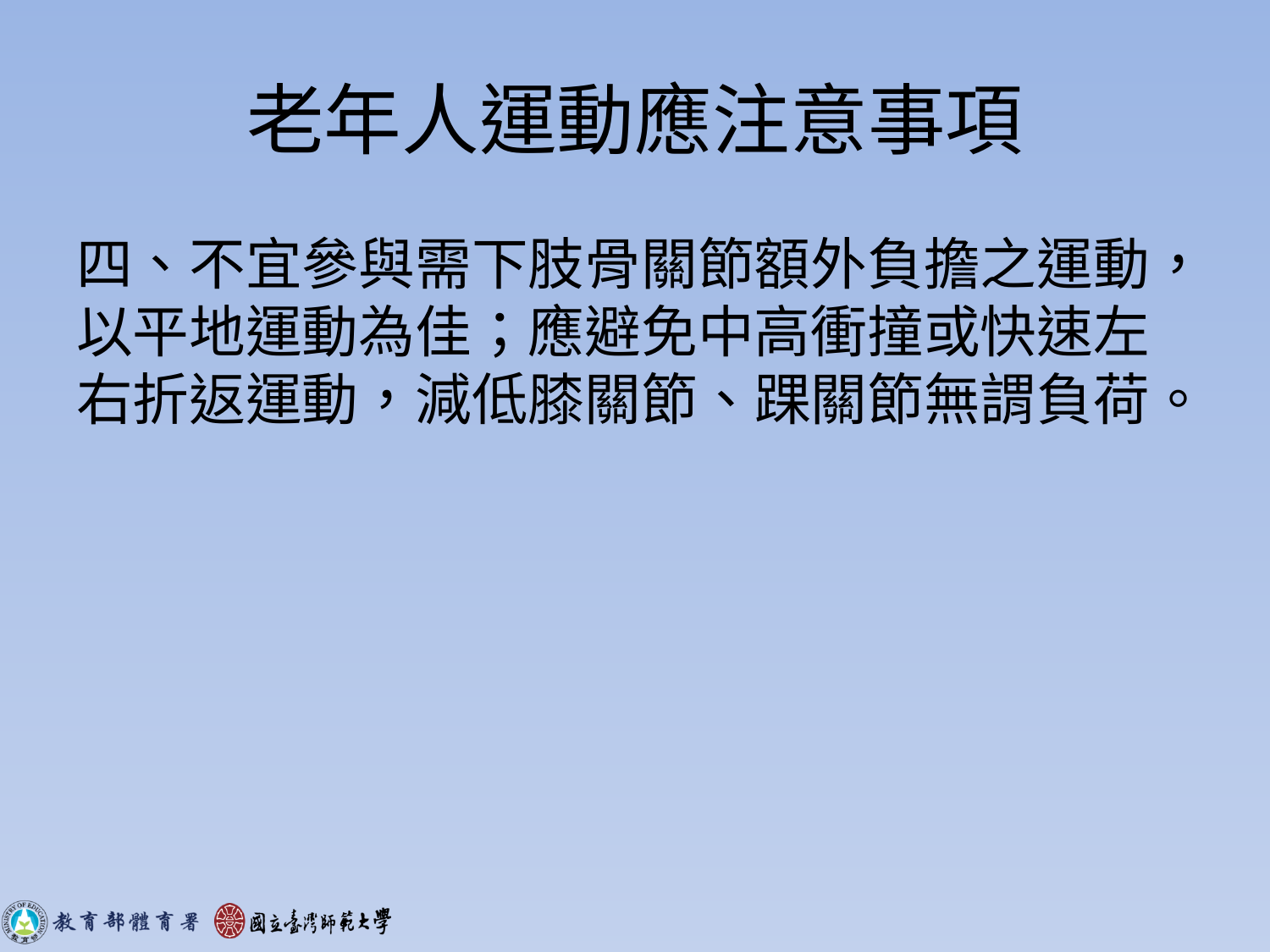

# 老年人運動應注意事項
四、不宜參與需下肢骨關節額外負擔之運動，以平地運動為佳；應避免中高衝撞或快速左右折返運動，減低膝關節、踝關節無謂負荷。